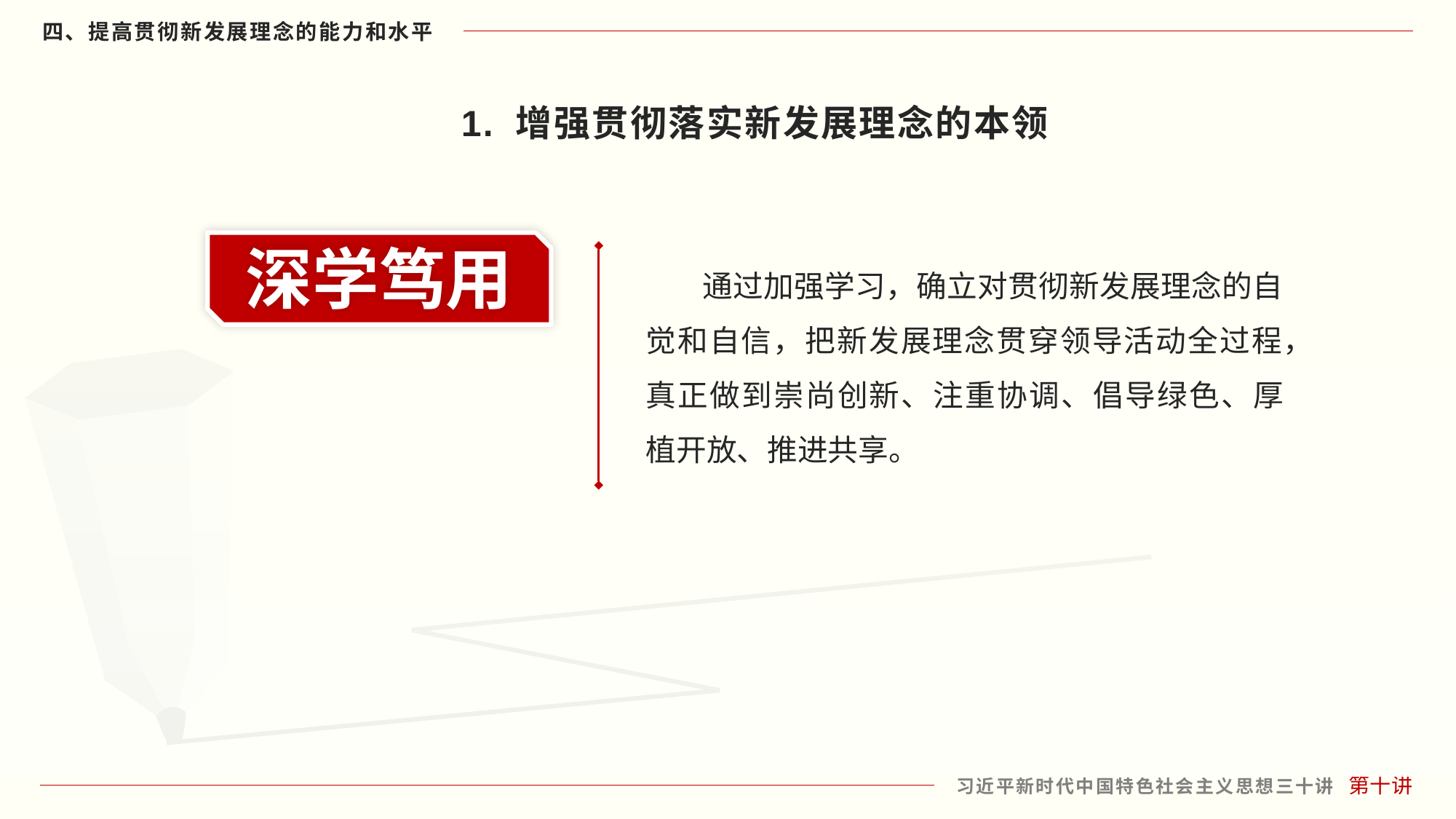

1. 增强贯彻落实新发展理念的本领
深学笃用

       通过加强学习，确立对贯彻新发展理念的自觉和自信，把新发展理念贯穿领导活动全过程，真正做到崇尚创新、注重协调、倡导绿色、厚植开放、推进共享。